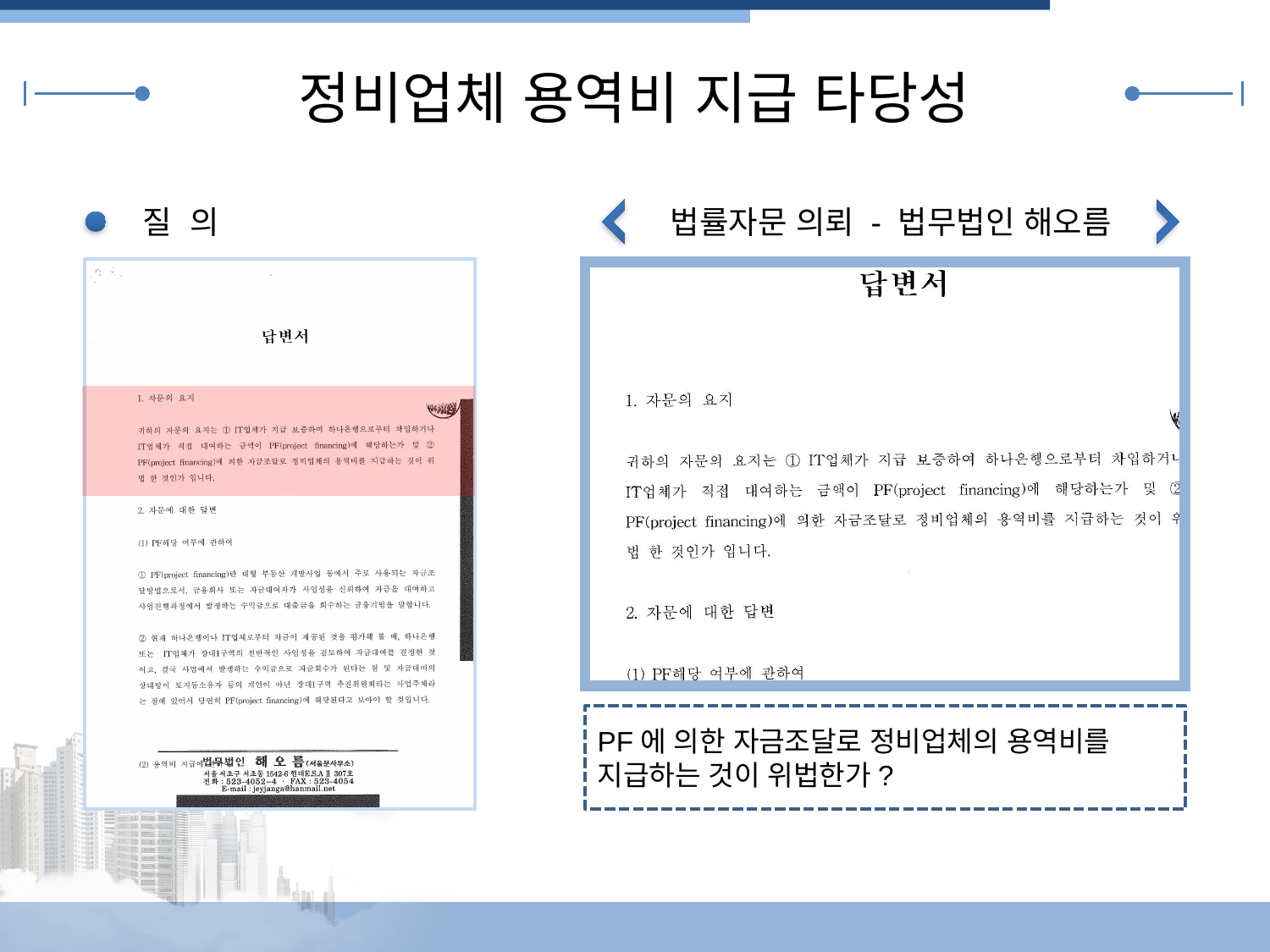

정비업체 용역비 지급 타당성
질  의

법률자문 의뢰 - 법무법인 해오름

PF에 의한 자금조달로 정비업체의 용역비를
지급하는 것이 위법한가?